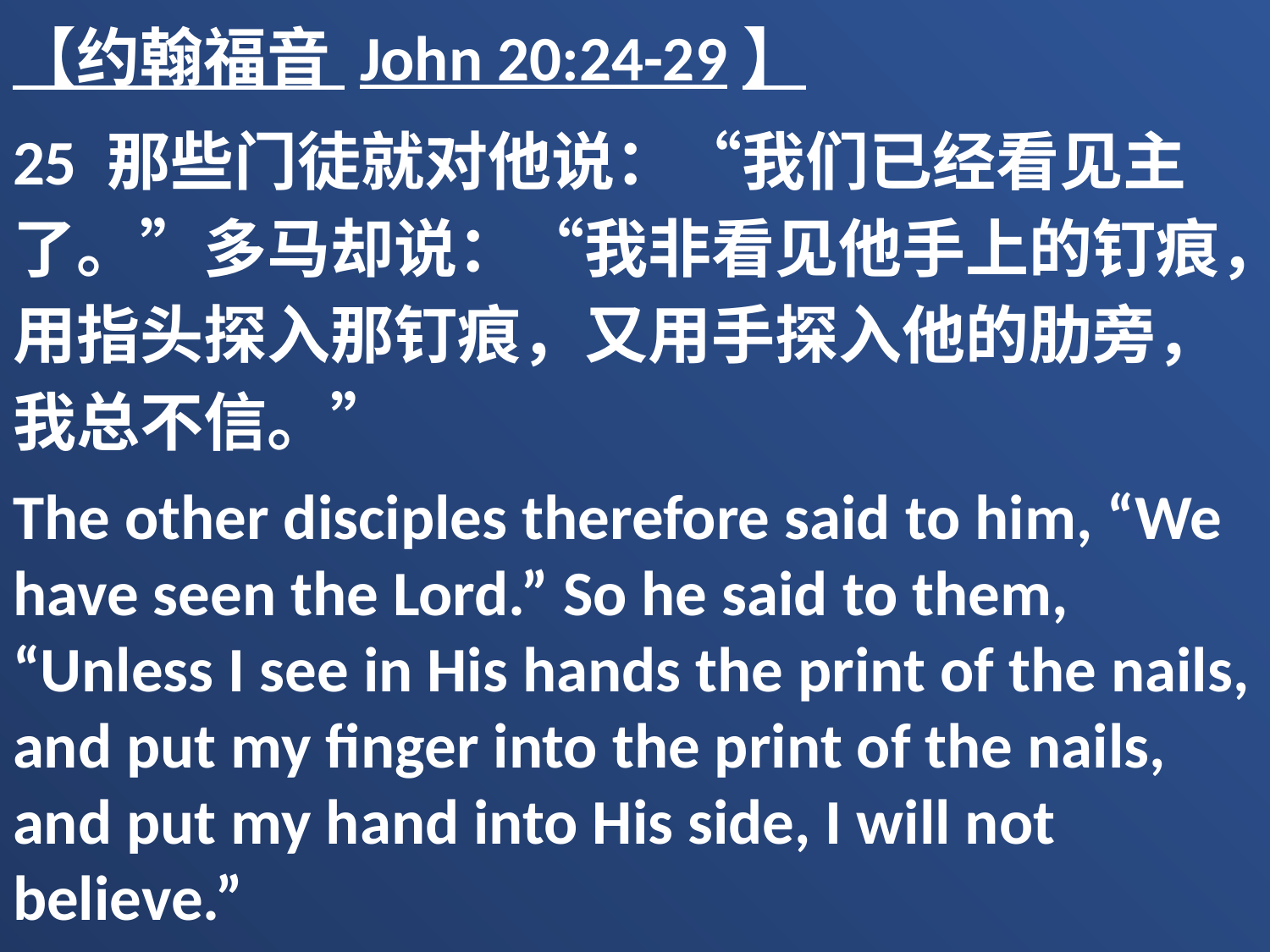

【约翰福音 John 20:24-29】
25 那些门徒就对他说：“我们已经看见主了。”多马却说：“我非看见他手上的钉痕，用指头探入那钉痕，又用手探入他的肋旁，我总不信。”
The other disciples therefore said to him, “We have seen the Lord.” So he said to them, “Unless I see in His hands the print of the nails, and put my finger into the print of the nails, and put my hand into His side, I will not believe.”